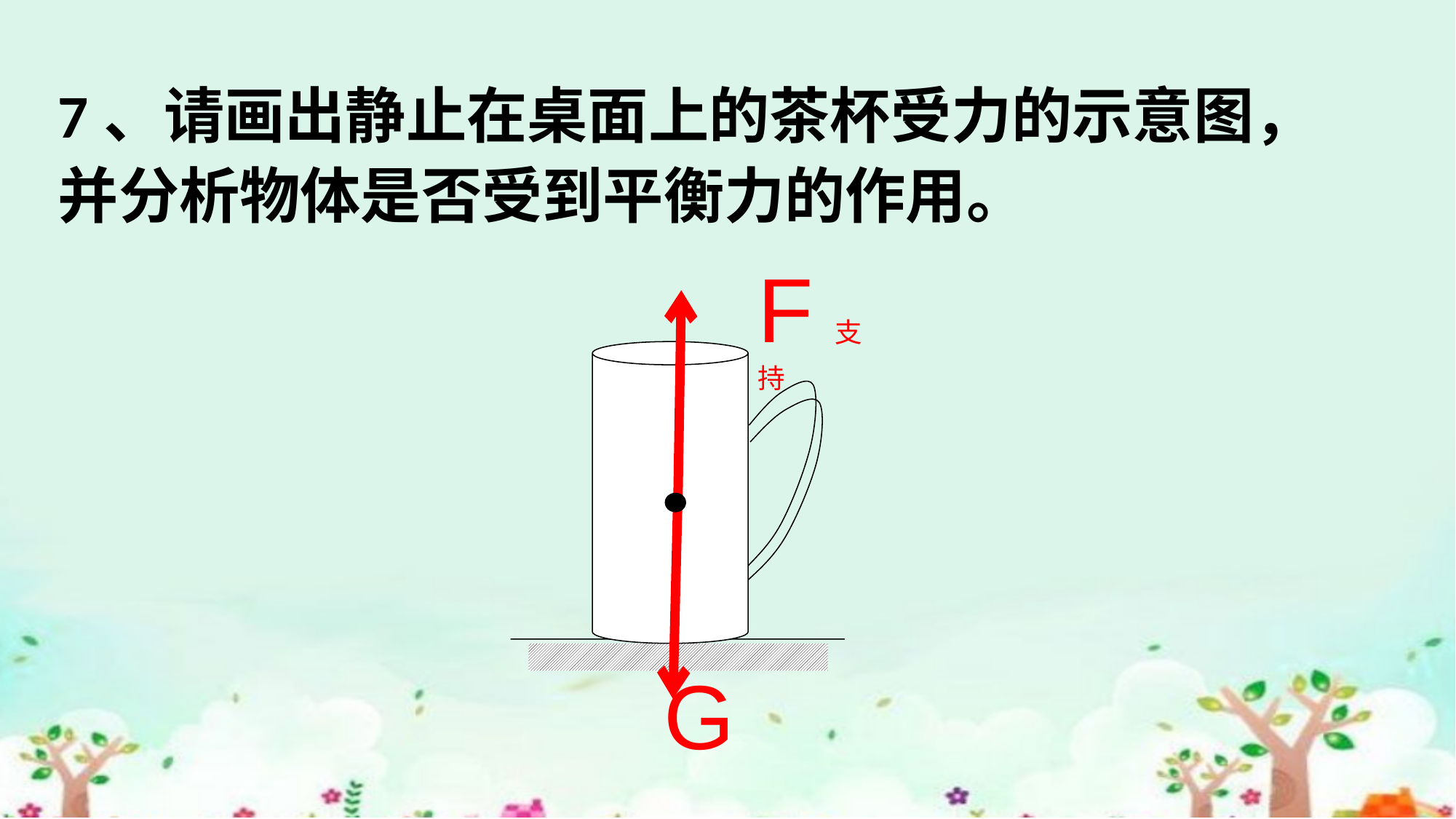

7、请画出静止在桌面上的茶杯受力的示意图，
并分析物体是否受到平衡力的作用。
F支持

G